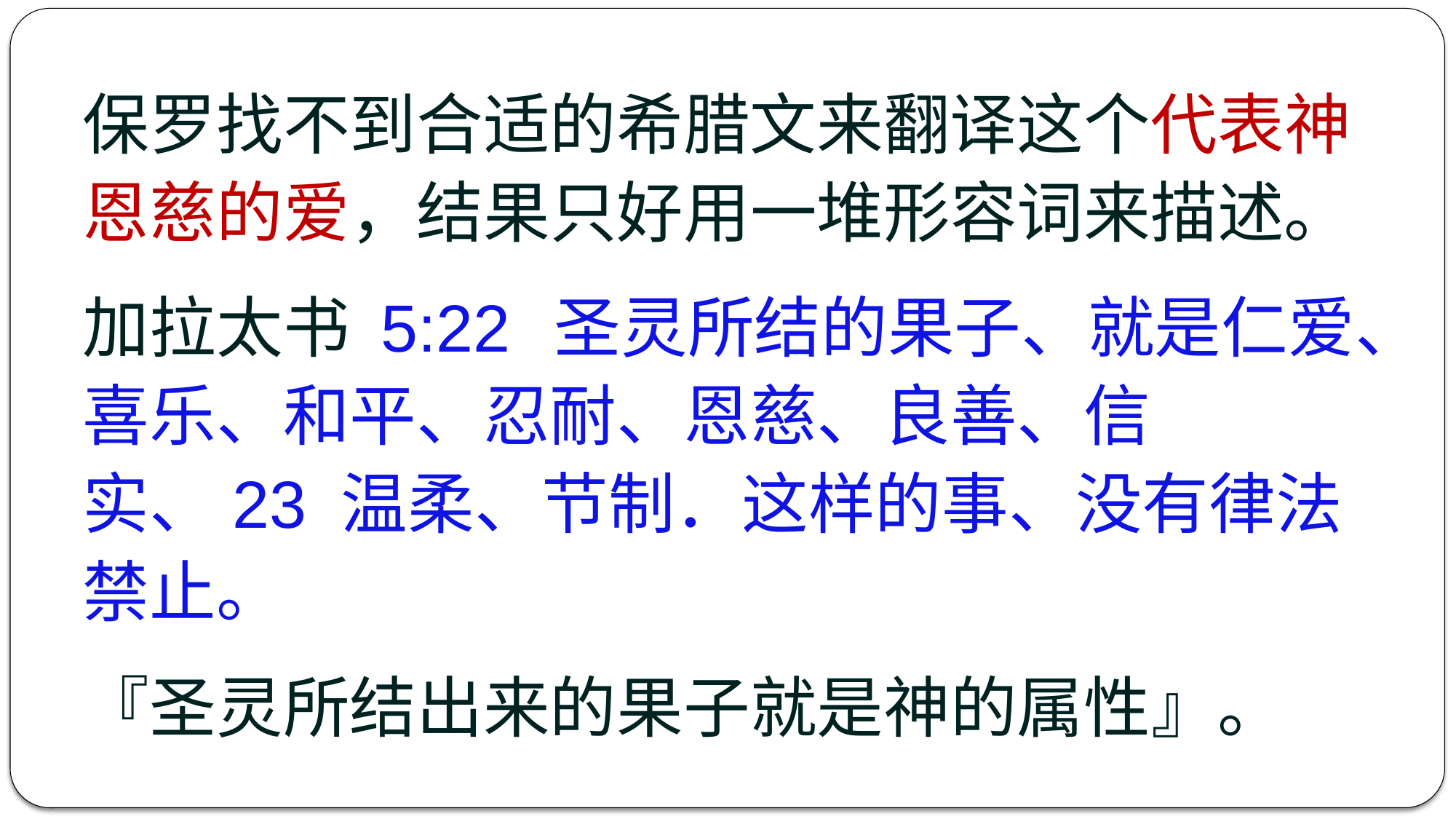

保罗找不到合适的希腊文来翻译这个代表神恩慈的爱，结果只好用一堆形容词来描述。
加拉太书 5:22	 圣灵所结的果子、就是仁爱、喜乐、和平、忍耐、恩慈、良善、信实、23 温柔、节制．这样的事、没有律法禁止。
『圣灵所结出来的果子就是神的属性』。